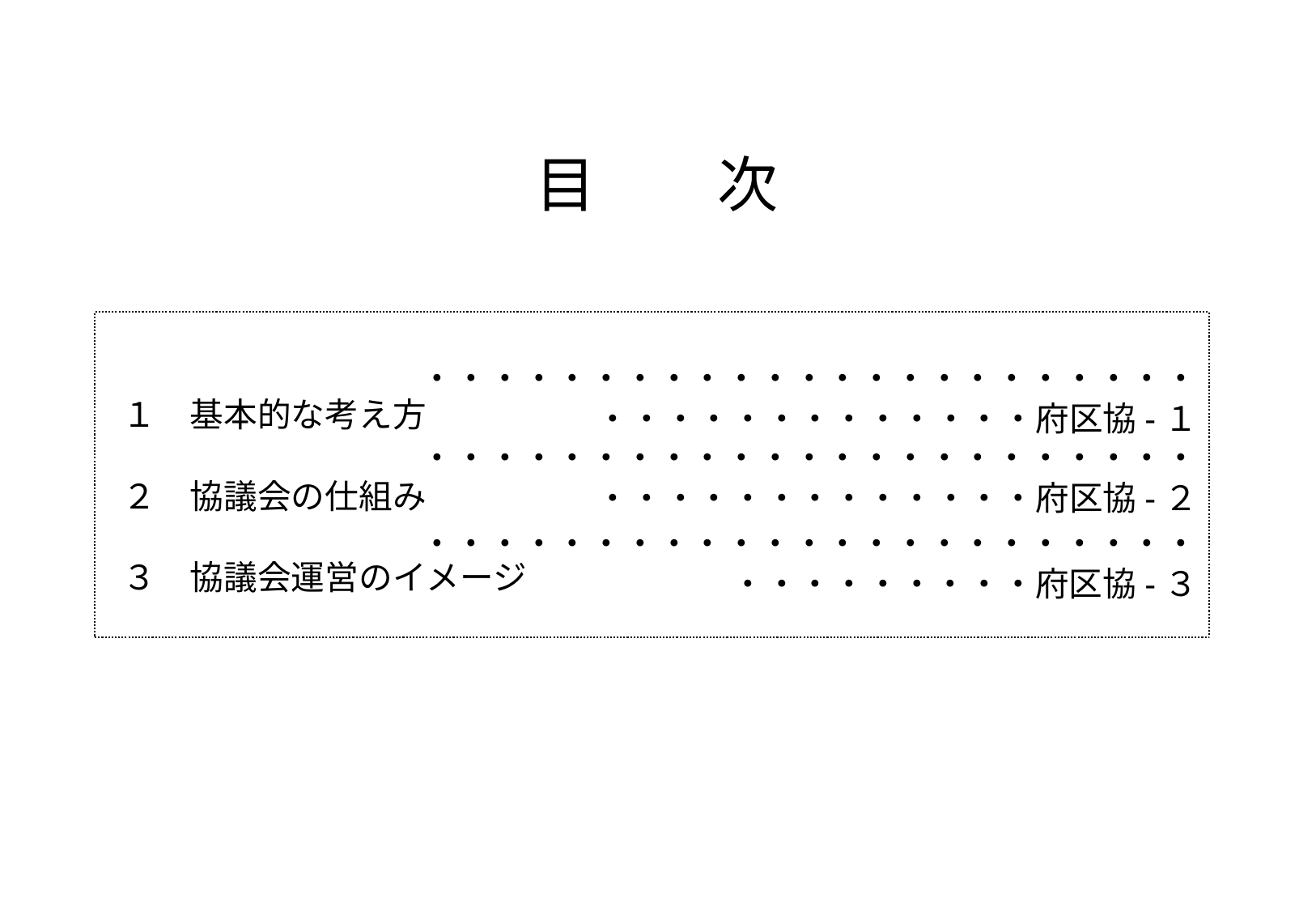

# 目　　次
 １　基本的な考え方
 ２　協議会の仕組み
 ３　協議会運営のイメージ
・・・・・・・・・・・・・・・・・・・・・・・・・・・・・・・・・・・・府区協-１
・・・・・・・・・・・・・・・・・・・・・・・・・・・・・・・・・・・・府区協-２
・・・・・・・・・・・・・・・・・・・・・・・・・・・・・・・・府区協-３